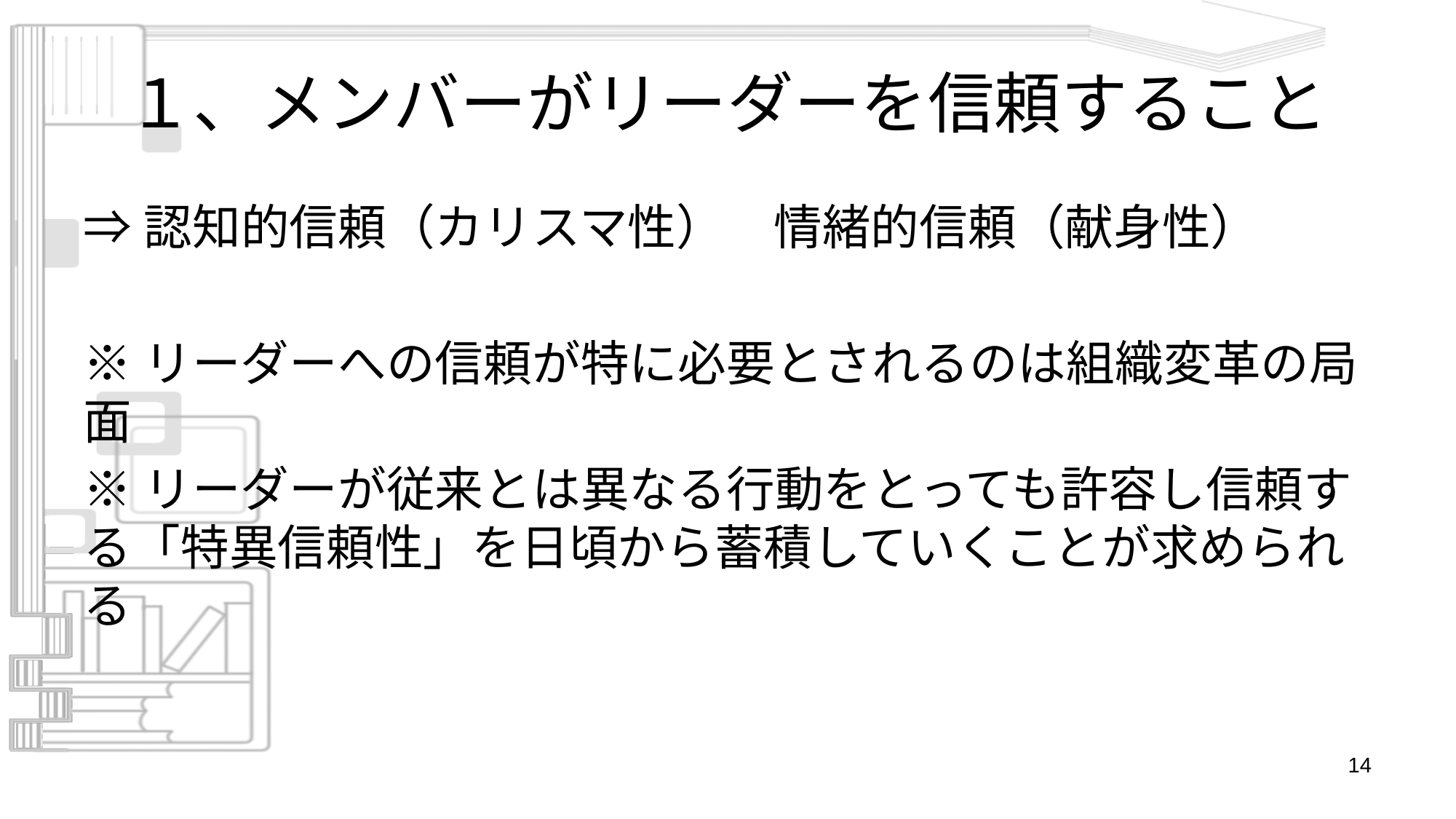

# １、メンバーがリーダーを信頼すること
⇒認知的信頼（カリスマ性）　情緒的信頼（献身性）

※リーダーへの信頼が特に必要とされるのは組織変革の局面
※リーダーが従来とは異なる行動をとっても許容し信頼する「特異信頼性」を日頃から蓄積していくことが求められる
14